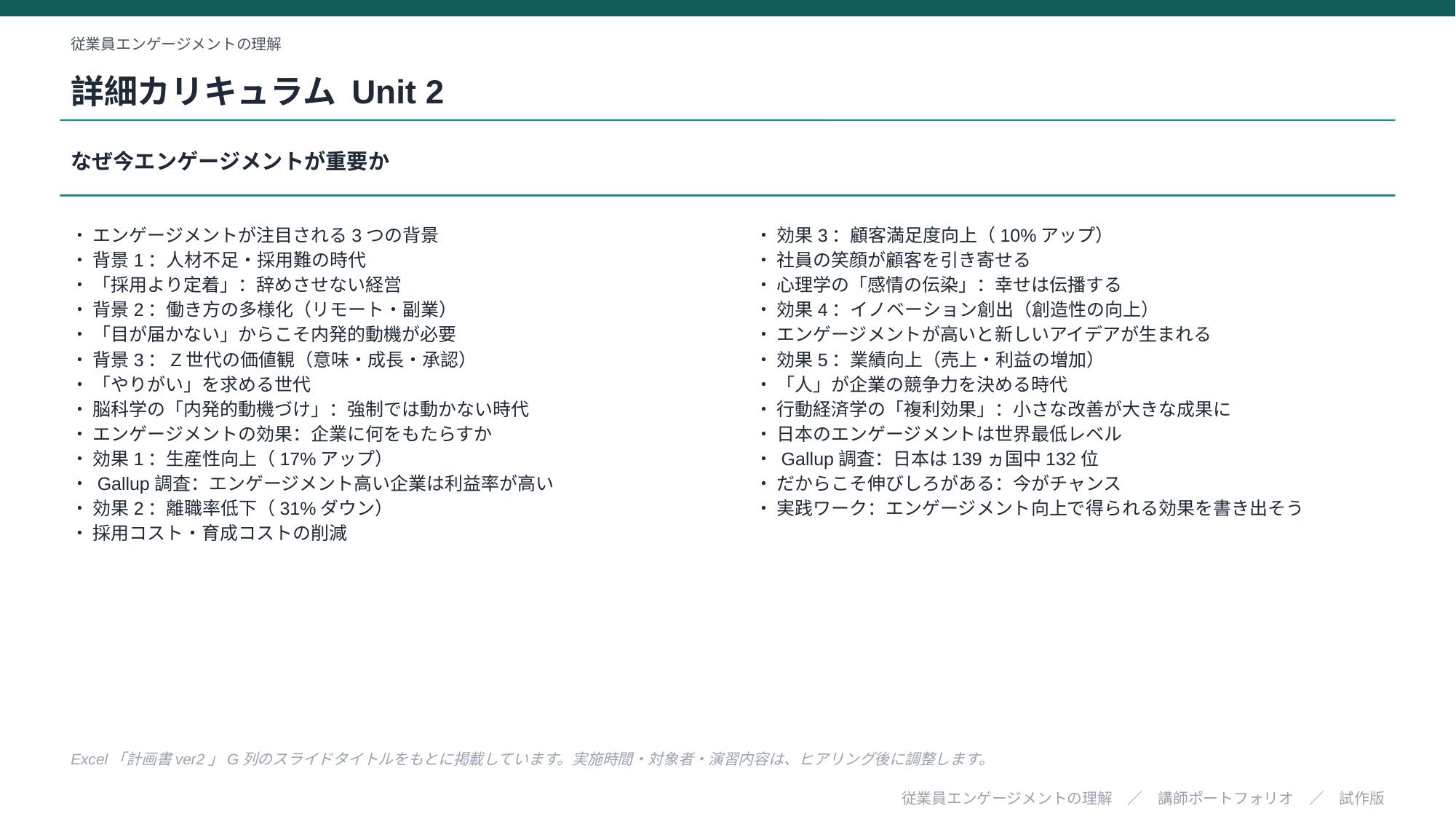

従業員エンゲージメントの理解
詳細カリキュラム Unit 2

なぜ今エンゲージメントが重要か

・ エンゲージメントが注目される3つの背景
・ 背景1：人材不足・採用難の時代
・ 「採用より定着」：辞めさせない経営
・ 背景2：働き方の多様化（リモート・副業）
・ 「目が届かない」からこそ内発的動機が必要
・ 背景3：Z世代の価値観（意味・成長・承認）
・ 「やりがい」を求める世代
・ 脳科学の「内発的動機づけ」：強制では動かない時代
・ エンゲージメントの効果：企業に何をもたらすか
・ 効果1：生産性向上（17%アップ）
・ Gallup調査：エンゲージメント高い企業は利益率が高い
・ 効果2：離職率低下（31%ダウン）
・ 採用コスト・育成コストの削減
・ 効果3：顧客満足度向上（10%アップ）
・ 社員の笑顔が顧客を引き寄せる
・ 心理学の「感情の伝染」：幸せは伝播する
・ 効果4：イノベーション創出（創造性の向上）
・ エンゲージメントが高いと新しいアイデアが生まれる
・ 効果5：業績向上（売上・利益の増加）
・ 「人」が企業の競争力を決める時代
・ 行動経済学の「複利効果」：小さな改善が大きな成果に
・ 日本のエンゲージメントは世界最低レベル
・ Gallup調査：日本は139ヵ国中132位
・ だからこそ伸びしろがある：今がチャンス
・ 実践ワーク：エンゲージメント向上で得られる効果を書き出そう
Excel「計画書ver2」G列のスライドタイトルをもとに掲載しています。実施時間・対象者・演習内容は、ヒアリング後に調整します。
従業員エンゲージメントの理解　／　講師ポートフォリオ　／　試作版